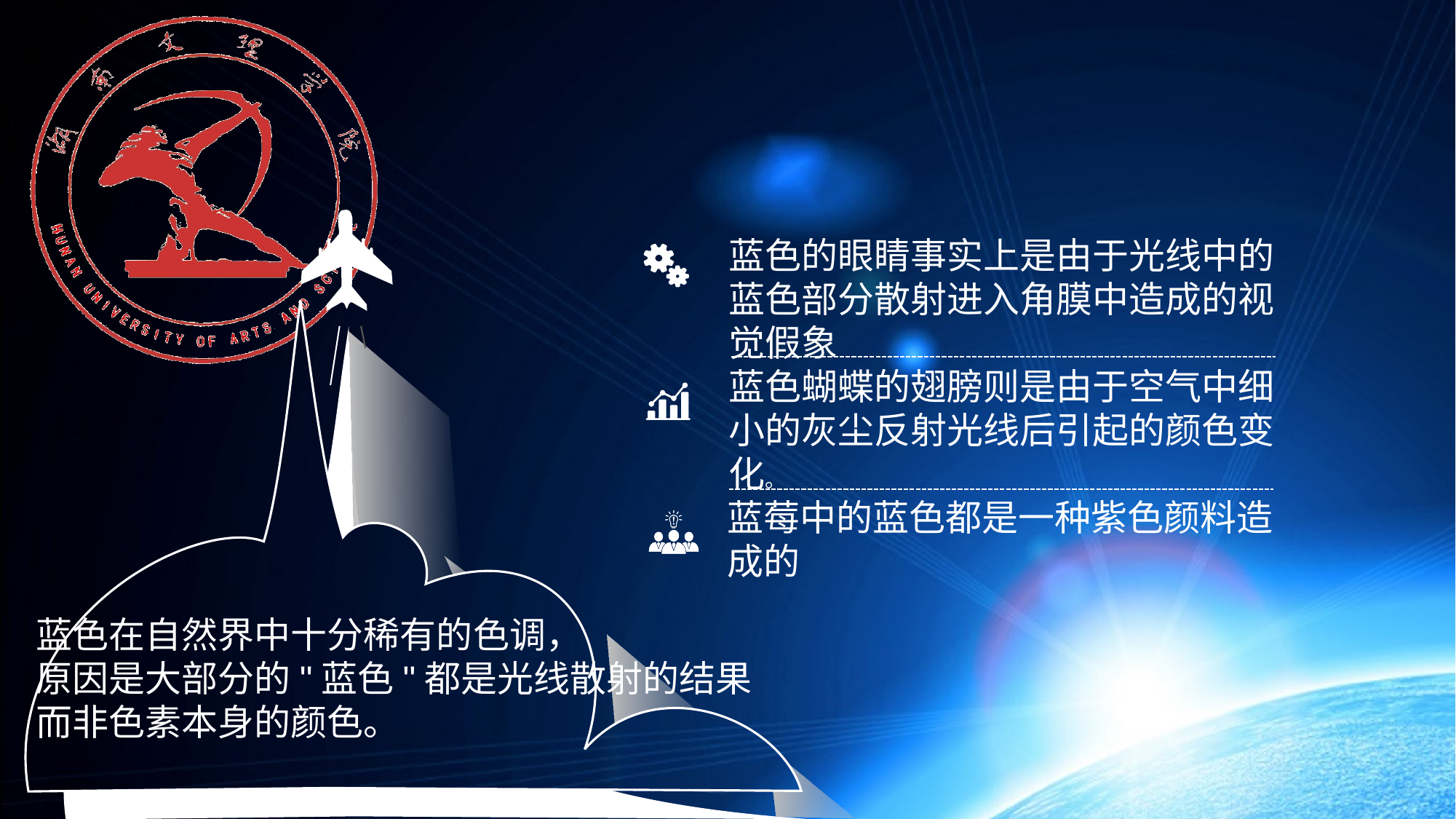

蓝色的眼睛事实上是由于光线中的蓝色部分散射进入角膜中造成的视觉假象

蓝色在自然界中十分稀有的色调，
原因是大部分的"蓝色"都是光线散射的结果
而非色素本身的颜色。

蓝色蝴蝶的翅膀则是由于空气中细小的灰尘反射光线后引起的颜色变化。

蓝莓中的蓝色都是一种紫色颜料造成的